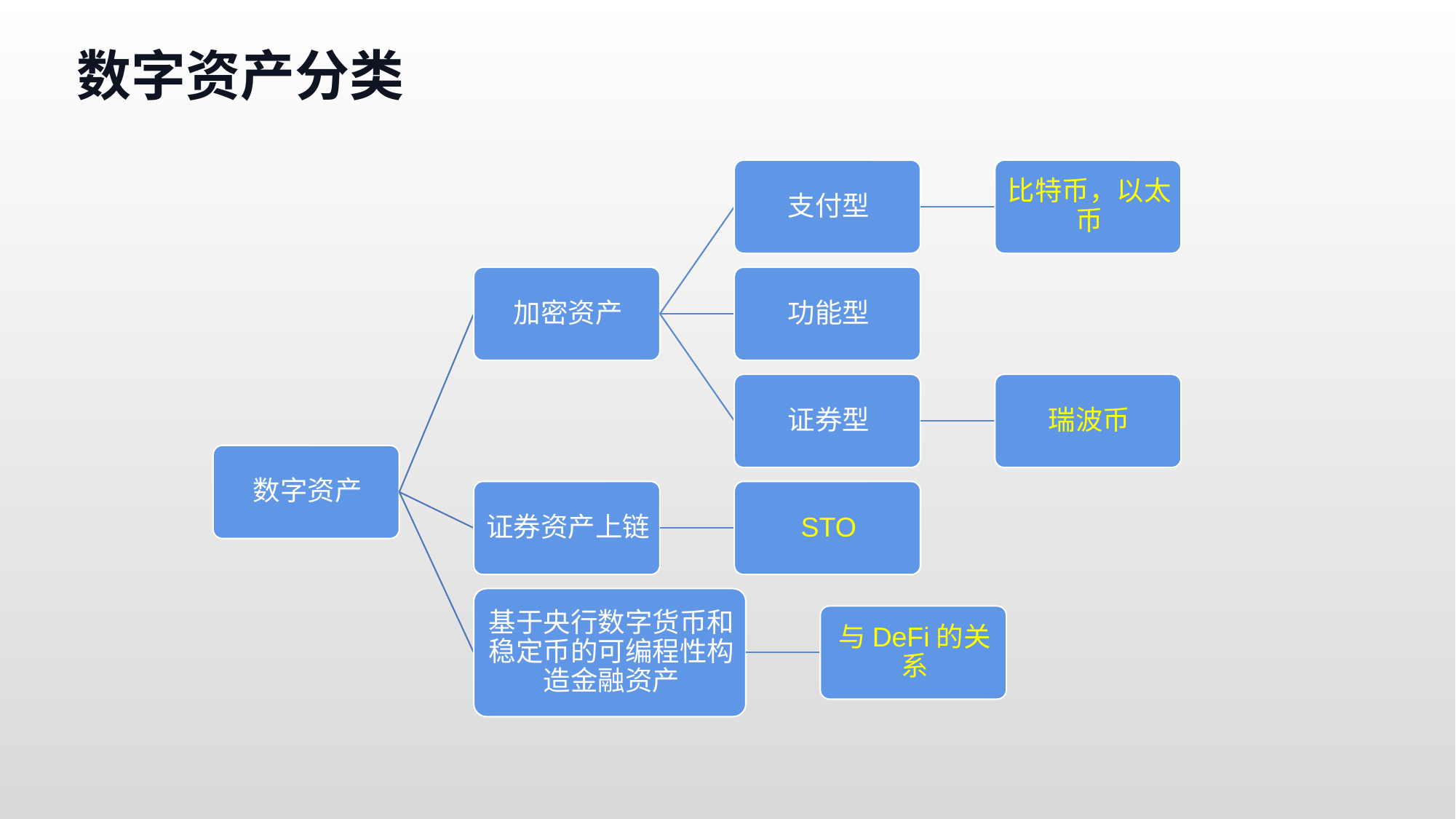

数字资产分类
数字资产

加密资产

支付型

比特币，以太币

功能型

证券型

瑞波币

证券资产上链

STO

基于央行数字货币和稳定币的可编程性构造金融资产

与DeFi的关系